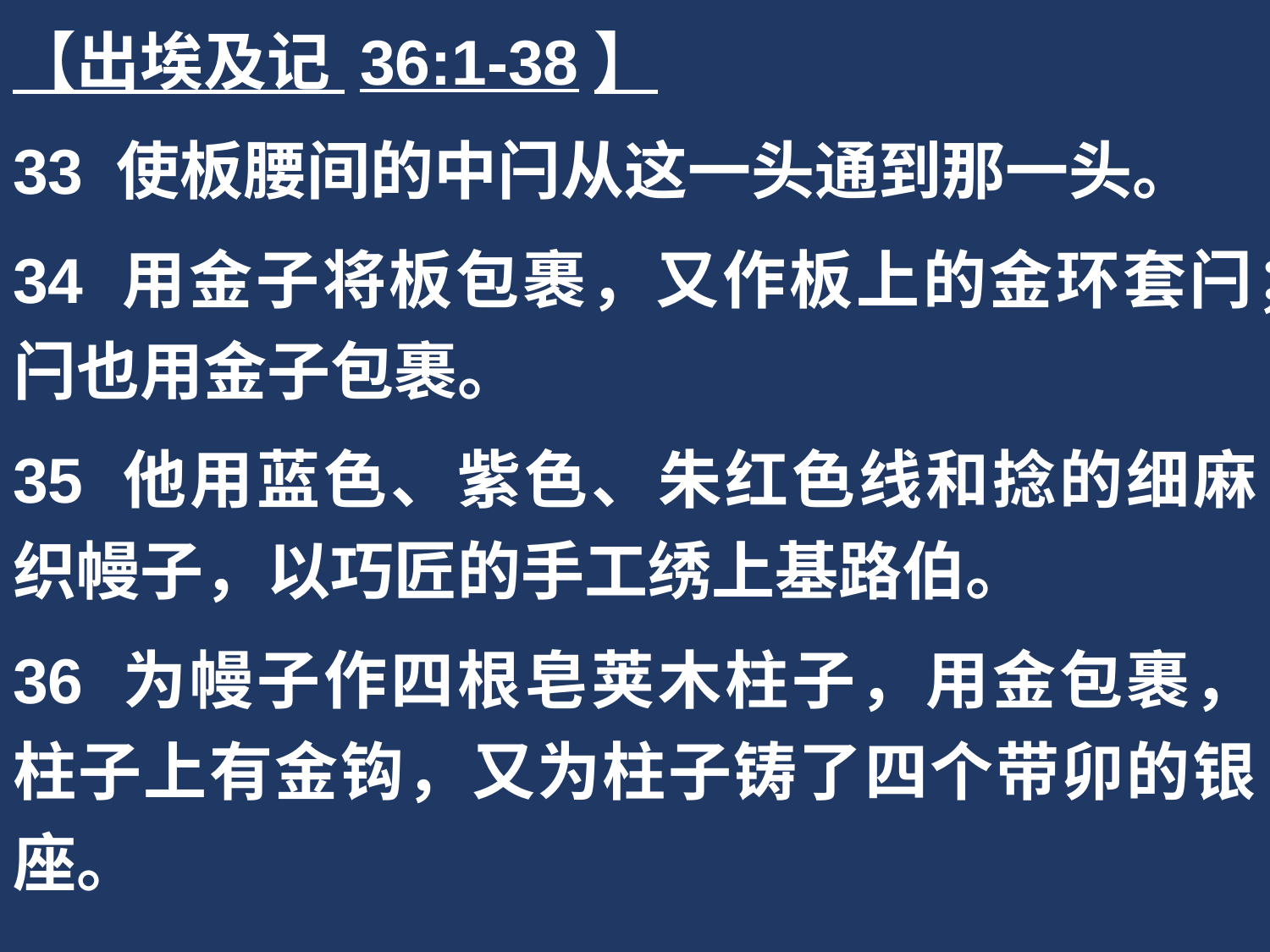

【出埃及记 36:1-38】
33 使板腰间的中闩从这一头通到那一头。
34 用金子将板包裹，又作板上的金环套闩；闩也用金子包裹。
35 他用蓝色、紫色、朱红色线和捻的细麻织幔子，以巧匠的手工绣上基路伯。
36 为幔子作四根皂荚木柱子，用金包裹，柱子上有金钩，又为柱子铸了四个带卯的银座。